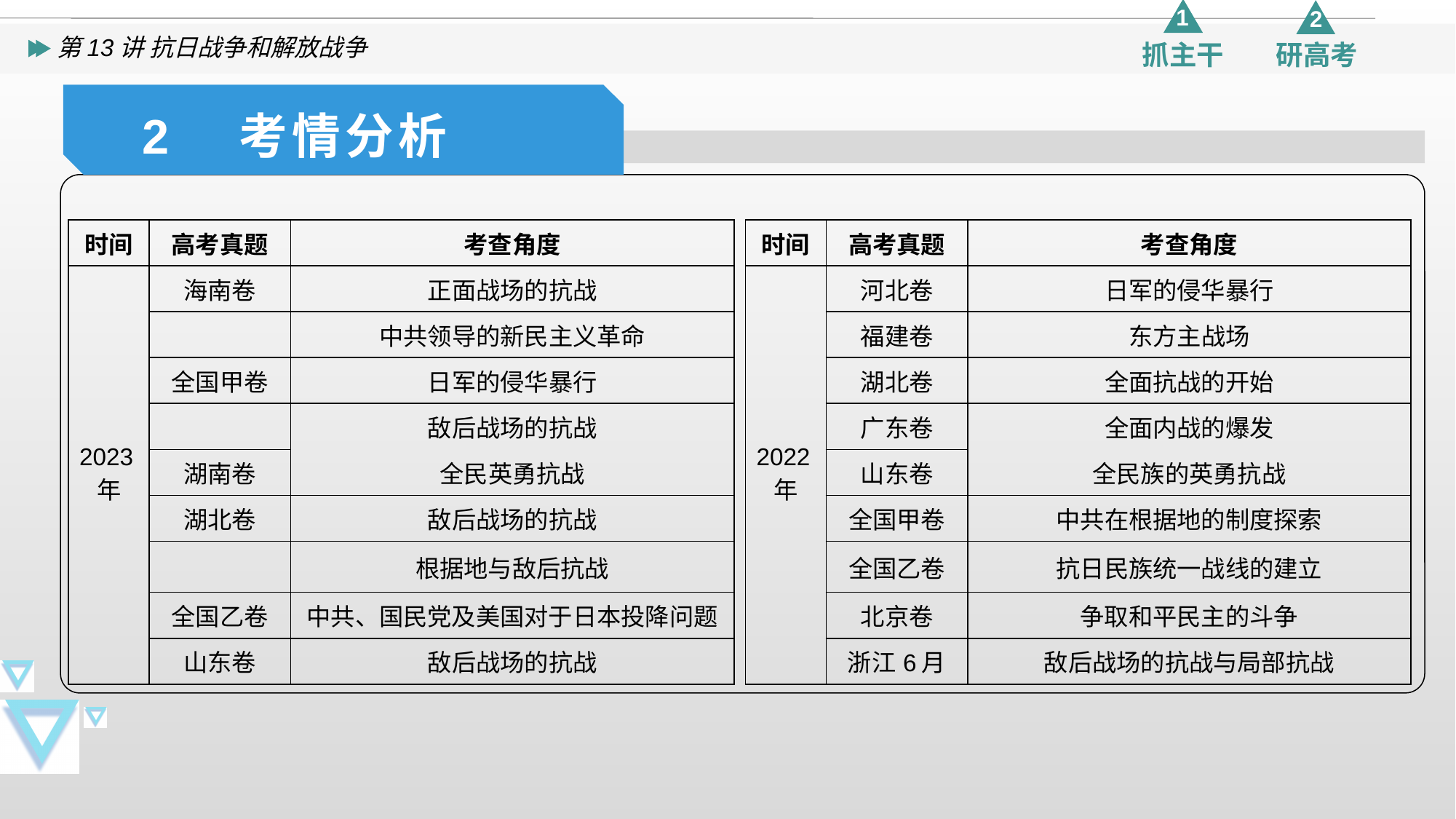

2   考情分析

| 时间 | 高考真题 | 考查角度 |
| --- | --- | --- |
| 2023年 | 海南卷 | 正面战场的抗战 |
|  |  | 中共领导的新民主义革命 |
|  | 全国甲卷 | 日军的侵华暴行 |
|  |  | 敌后战场的抗战 |
|  |  | 全民英勇抗战 |
|  | 湖南卷 |  |
|  | 湖北卷 | 敌后战场的抗战 |
|  |  | 根据地与敌后抗战 |
|  | 全国乙卷 | 中共、国民党及美国对于日本投降问题 |
|  | 山东卷 | 敌后战场的抗战 |
| 时间 | 高考真题 | 考查角度 |
| --- | --- | --- |
| 2022年 | 河北卷 | 日军的侵华暴行 |
|  | 福建卷 | 东方主战场 |
|  | 湖北卷 | 全面抗战的开始 |
|  | 广东卷 | 全面内战的爆发 |
|  |  | 全民族的英勇抗战 |
|  | 山东卷 |  |
|  | 全国甲卷 | 中共在根据地的制度探索 |
|  | 全国乙卷 | 抗日民族统一战线的建立 |
|  | 北京卷 | 争取和平民主的斗争 |
|  | 浙江6月 | 敌后战场的抗战与局部抗战 |